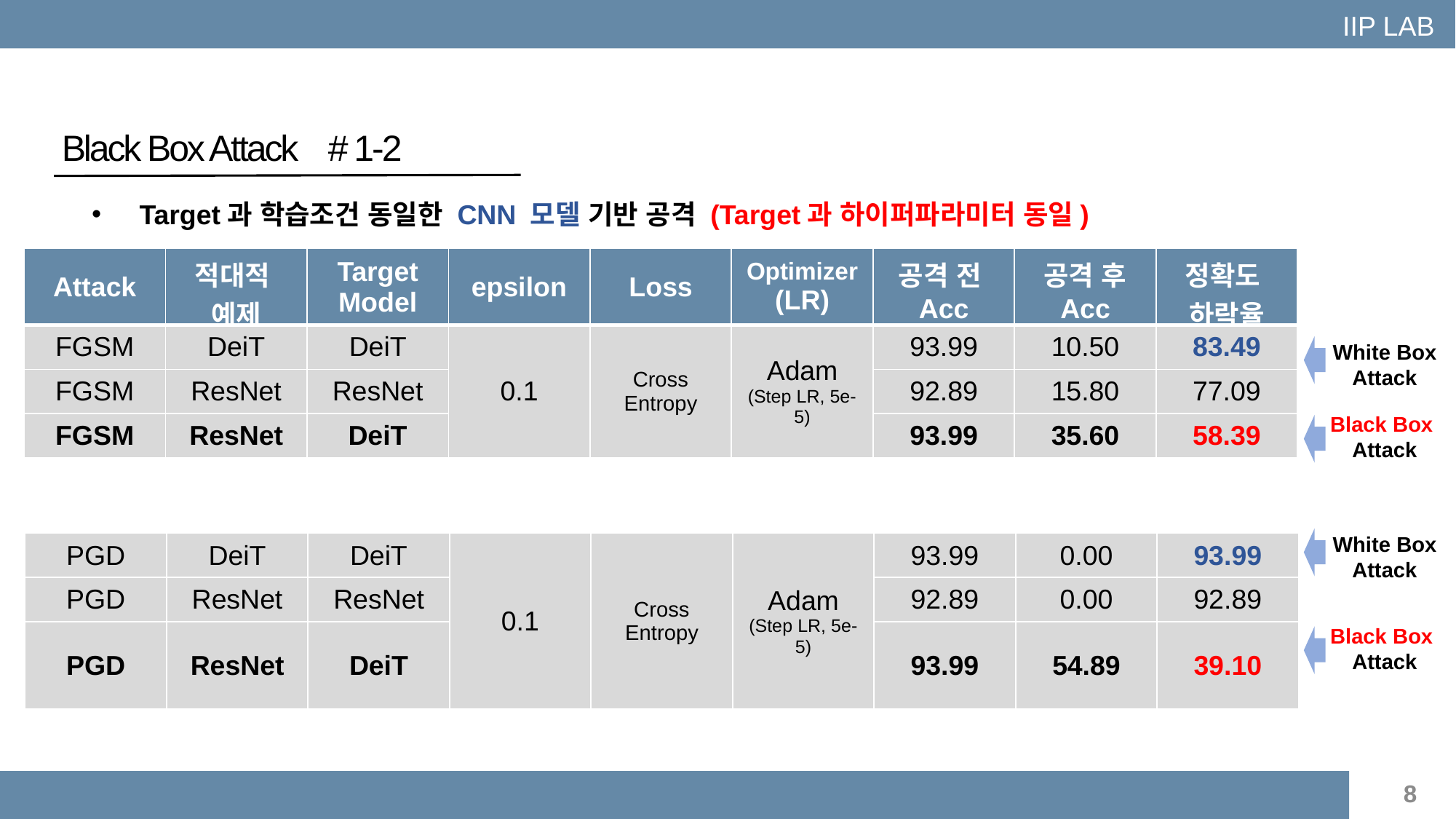

IIP LAB
Black Box Attack    # 1-2

Target과 학습조건 동일한 CNN 모델 기반 공격 (Target과 하이퍼파라미터 동일)
| Attack | 적대적 예제 | Target Model | epsilon | Loss | Optimizer (LR) | 공격 전 Acc | 공격 후 Acc | 정확도 하락율 |
| --- | --- | --- | --- | --- | --- | --- | --- | --- |
| FGSM | DeiT | DeiT | 0.1 | Cross Entropy | Adam (Step LR, 5e-5) | 93.99 | 10.50 | 83.49 |
| FGSM | ResNet | ResNet | 0.1 | Cross Entropy | Adam (Step LR, 5e-5) | 92.89 | 15.80 | 77.09 |
| FGSM | ResNet | DeiT | 0.1 | Cross Entropy | Adam (Step LR, 5e-5) | 93.99 | 35.60 | 58.39 |
White Box
Attack

Black Box
Attack

White Box
Attack

| PGD | DeiT | DeiT | 0.1 | Cross Entropy | Adam (Step LR, 5e-5) | 93.99 | 0.00 | 93.99 |
| --- | --- | --- | --- | --- | --- | --- | --- | --- |
| PGD | ResNet | ResNet | 0.1 | Cross Entropy | Adam (Step LR, 5e-5) | 92.89 | 0.00 | 92.89 |
| PGD | ResNet | DeiT | 0.1 | Cross Entropy | Adam (Step LR, 5e-5) | 93.99 | 54.89 | 39.10 |
Black Box
Attack

8